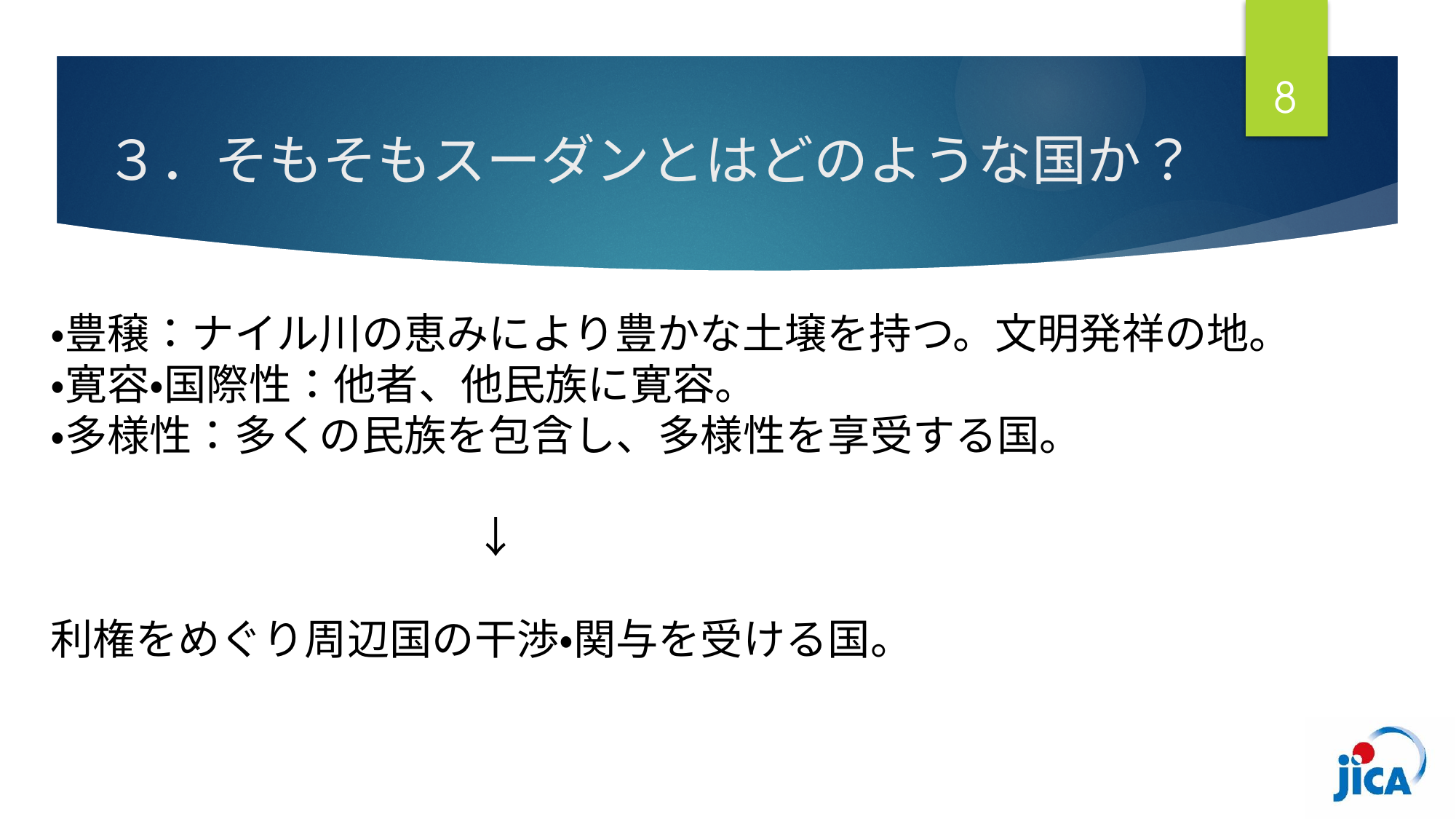

8
# ３．そもそもスーダンとはどのような国か？
・豊穣：ナイル川の恵みにより豊かな土壌を持つ。文明発祥の地。
・寛容・国際性：他者、他民族に寛容。
・多様性：多くの民族を包含し、多様性を享受する国。

　　　　　　　　　　↓

利権をめぐり周辺国の干渉・関与を受ける国。